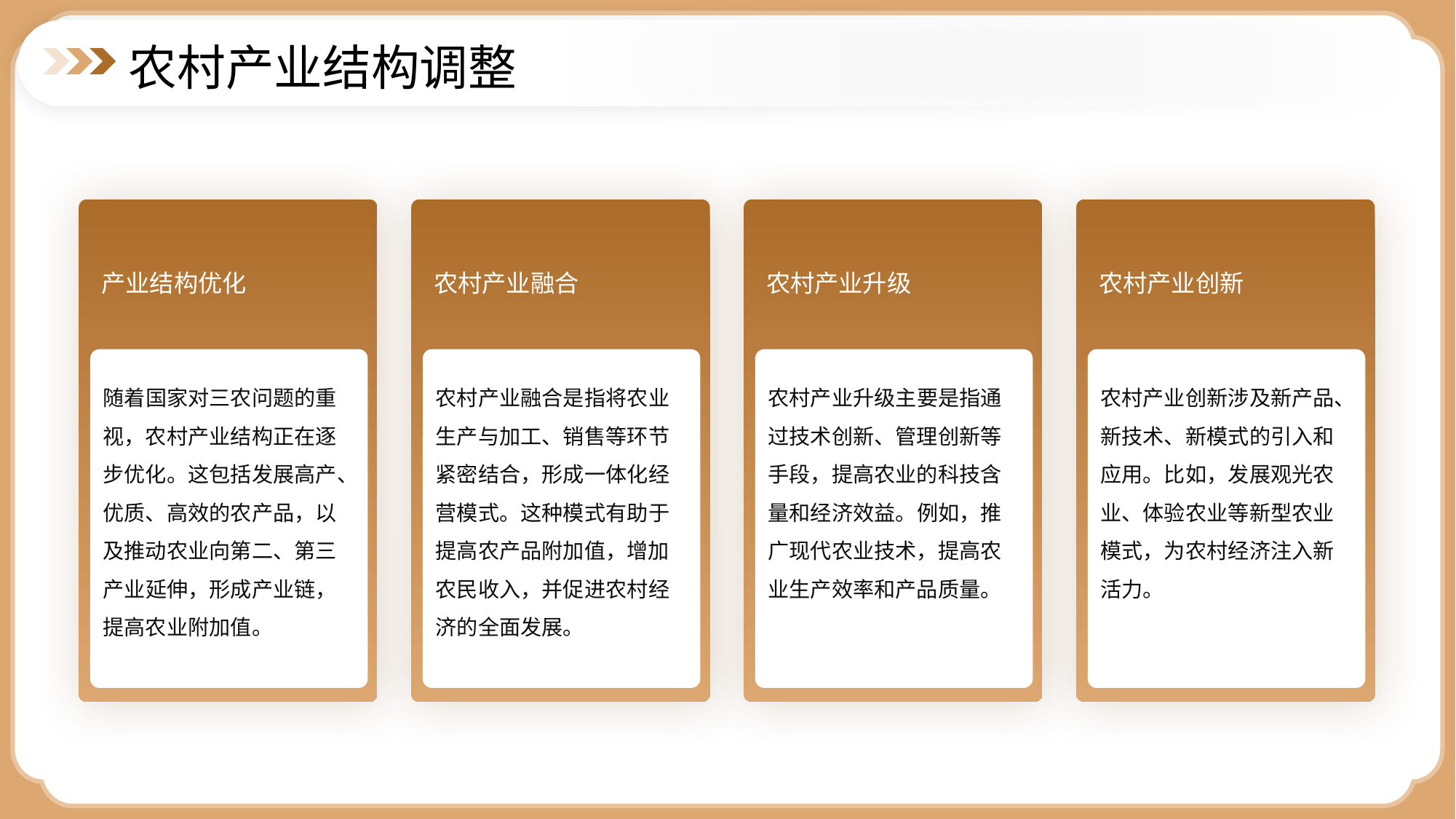

农村产业结构调整

产业结构优化
农村产业融合
农村产业升级
农村产业创新

随着国家对三农问题的重视，农村产业结构正在逐步优化。这包括发展高产、优质、高效的农产品，以及推动农业向第二、第三产业延伸，形成产业链，提高农业附加值。
农村产业融合是指将农业生产与加工、销售等环节紧密结合，形成一体化经营模式。这种模式有助于提高农产品附加值，增加农民收入，并促进农村经济的全面发展。
农村产业升级主要是指通过技术创新、管理创新等手段，提高农业的科技含量和经济效益。例如，推广现代农业技术，提高农业生产效率和产品质量。
农村产业创新涉及新产品、新技术、新模式的引入和应用。比如，发展观光农业、体验农业等新型农业模式，为农村经济注入新活力。